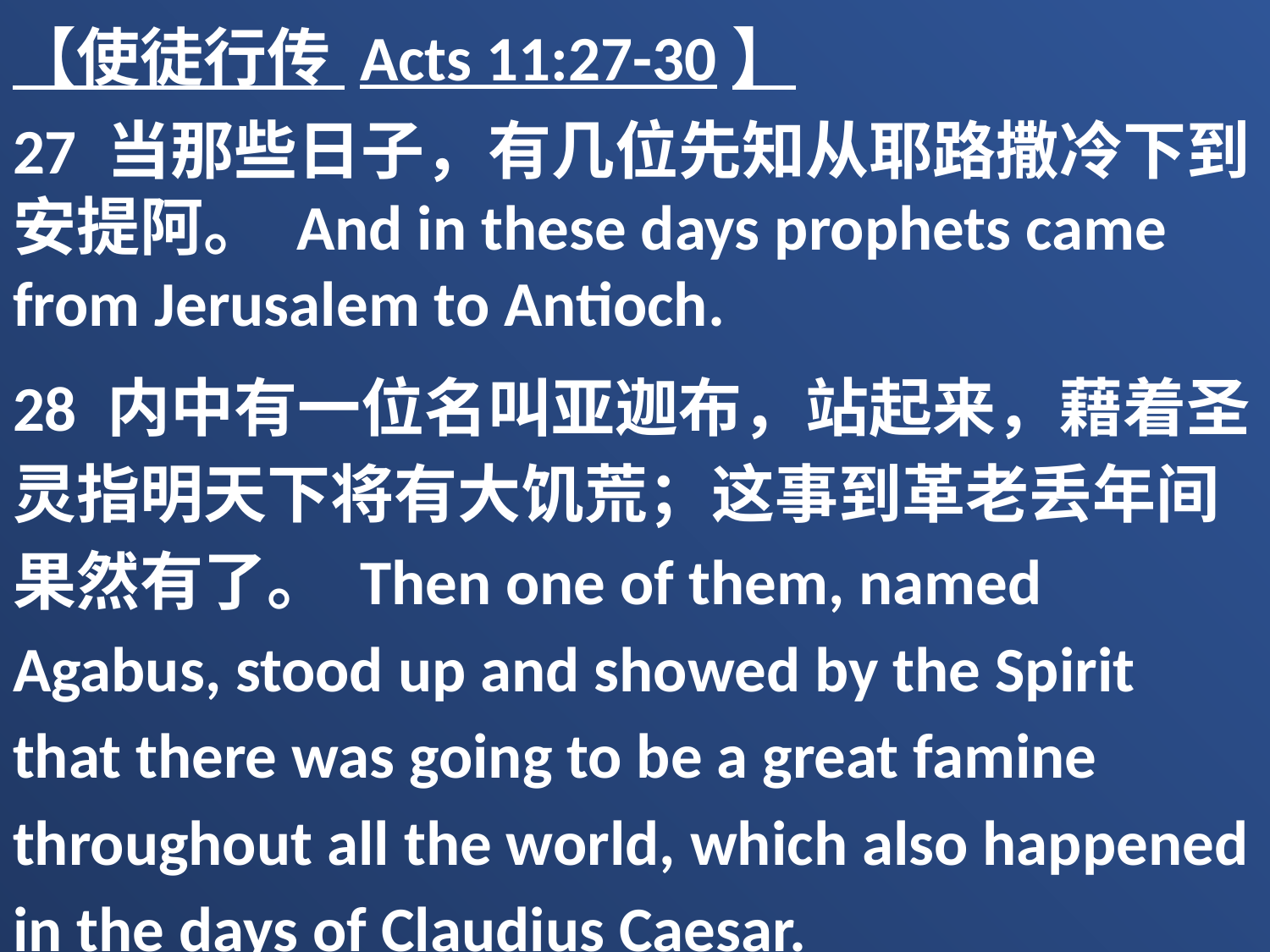

【使徒行传 Acts 11:27-30】
27 当那些日子，有几位先知从耶路撒冷下到安提阿。 And in these days prophets came from Jerusalem to Antioch.
28 内中有一位名叫亚迦布，站起来，藉着圣灵指明天下将有大饥荒；这事到革老丢年间果然有了。 Then one of them, named Agabus, stood up and showed by the Spirit that there was going to be a great famine throughout all the world, which also happened in the days of Claudius Caesar.